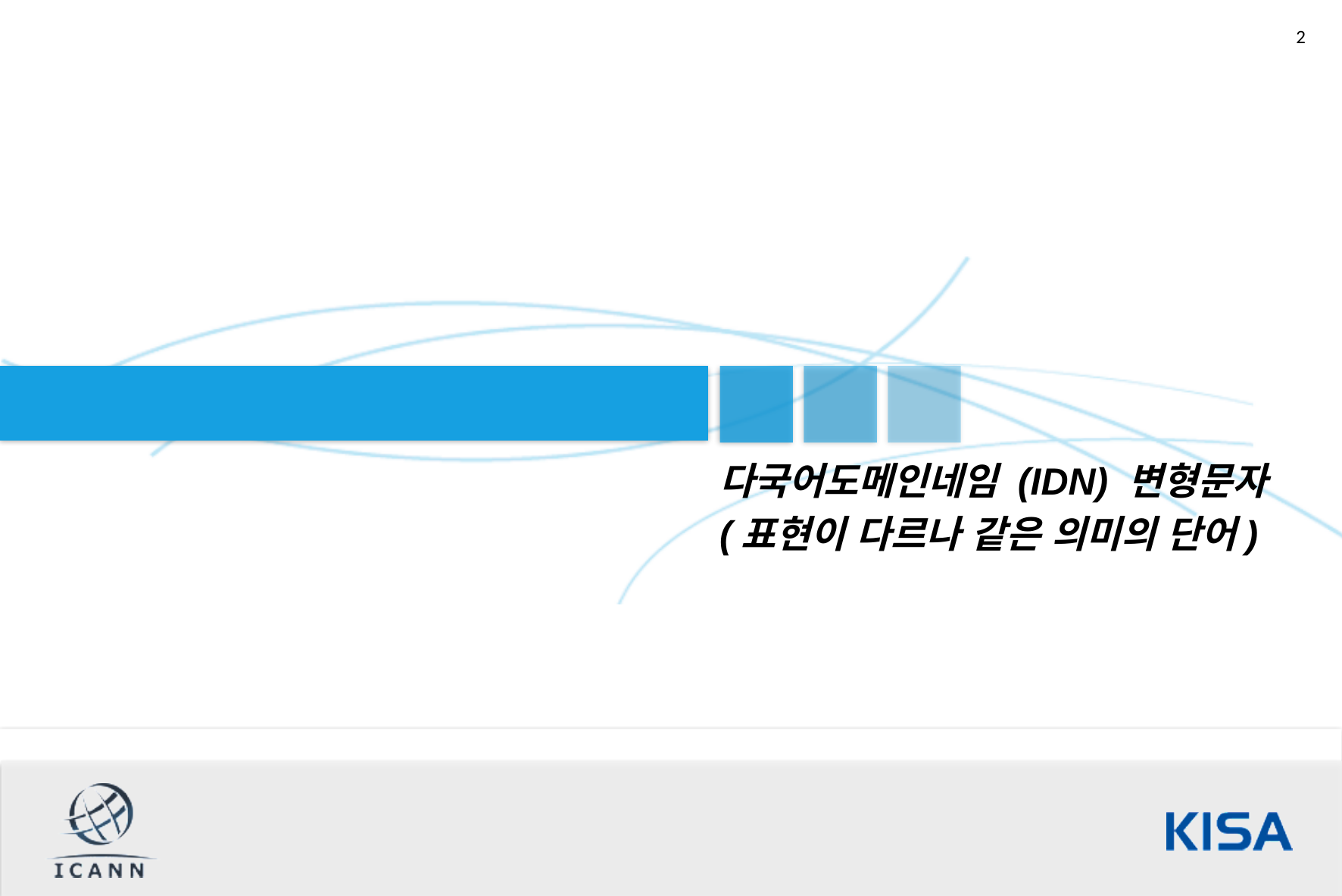

다국어도메인네임 (IDN) 변형문자
(표현이 다르나 같은 의미의 단어)